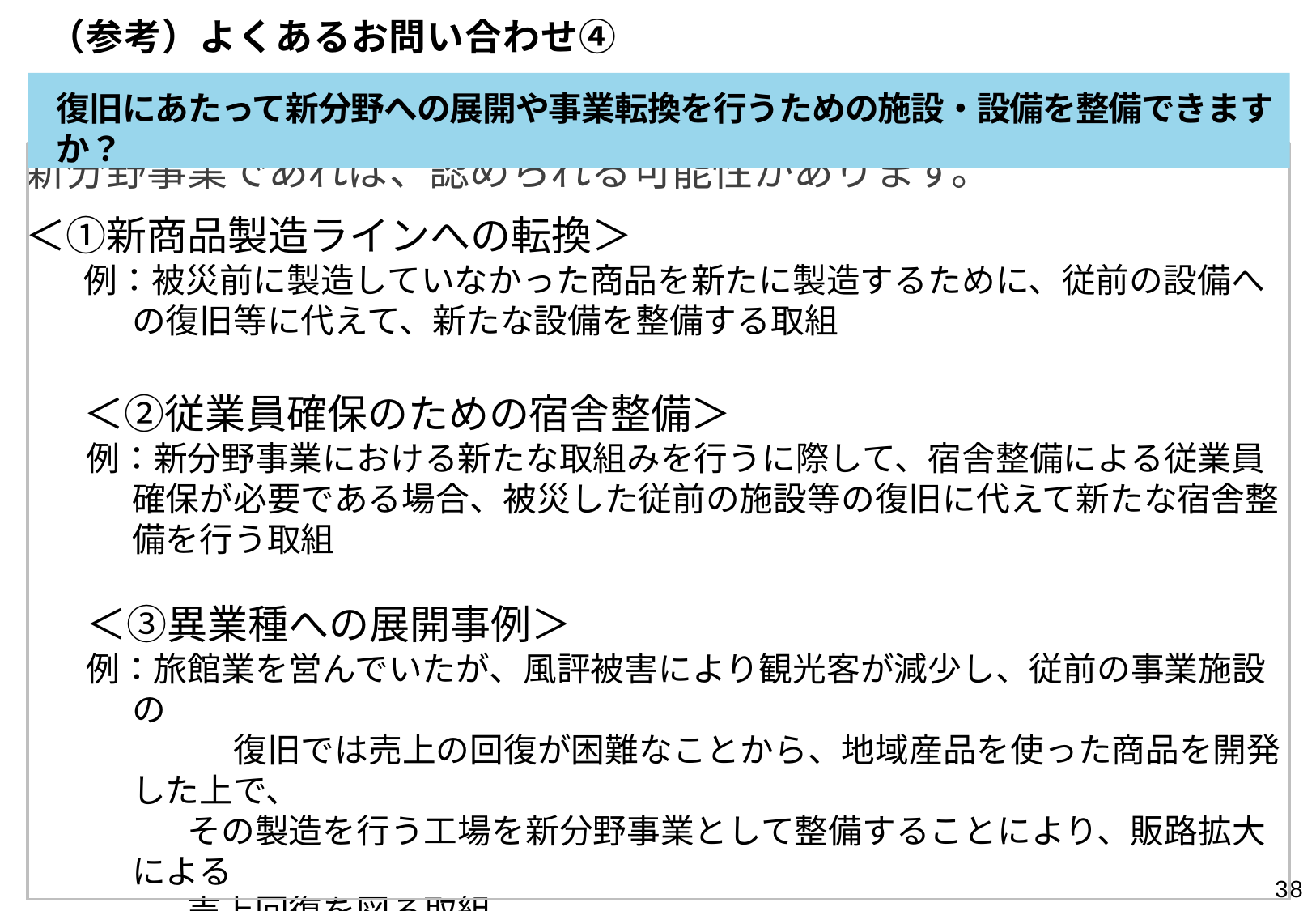

（参考）よくあるお問い合わせ④
復旧にあたって新分野への展開や事業転換を行うための施設・設備を整備できますか？
新分野事業であれば、認められる可能性があります。

＜①新商品製造ラインへの転換＞
例：被災前に製造していなかった商品を新たに製造するために、従前の設備への復旧等に代えて、新たな設備を整備する取組

＜②従業員確保のための宿舎整備＞
例：新分野事業における新たな取組みを行うに際して、宿舎整備による従業員確保が必要である場合、被災した従前の施設等の復旧に代えて新たな宿舎整備を行う取組
＜③異業種への展開事例＞
例：旅館業を営んでいたが、風評被害により観光客が減少し、従前の事業施設の
　　　復旧では売上の回復が困難なことから、地域産品を使った商品を開発した上で、
　　　その製造を行う工場を新分野事業として整備することにより、販路拡大による
　　　売上回復を図る取組

※ただし、原状回復に必要な経費に補助率（3/4以内又は1/2以内）を乗じた額が
　上限です。

38